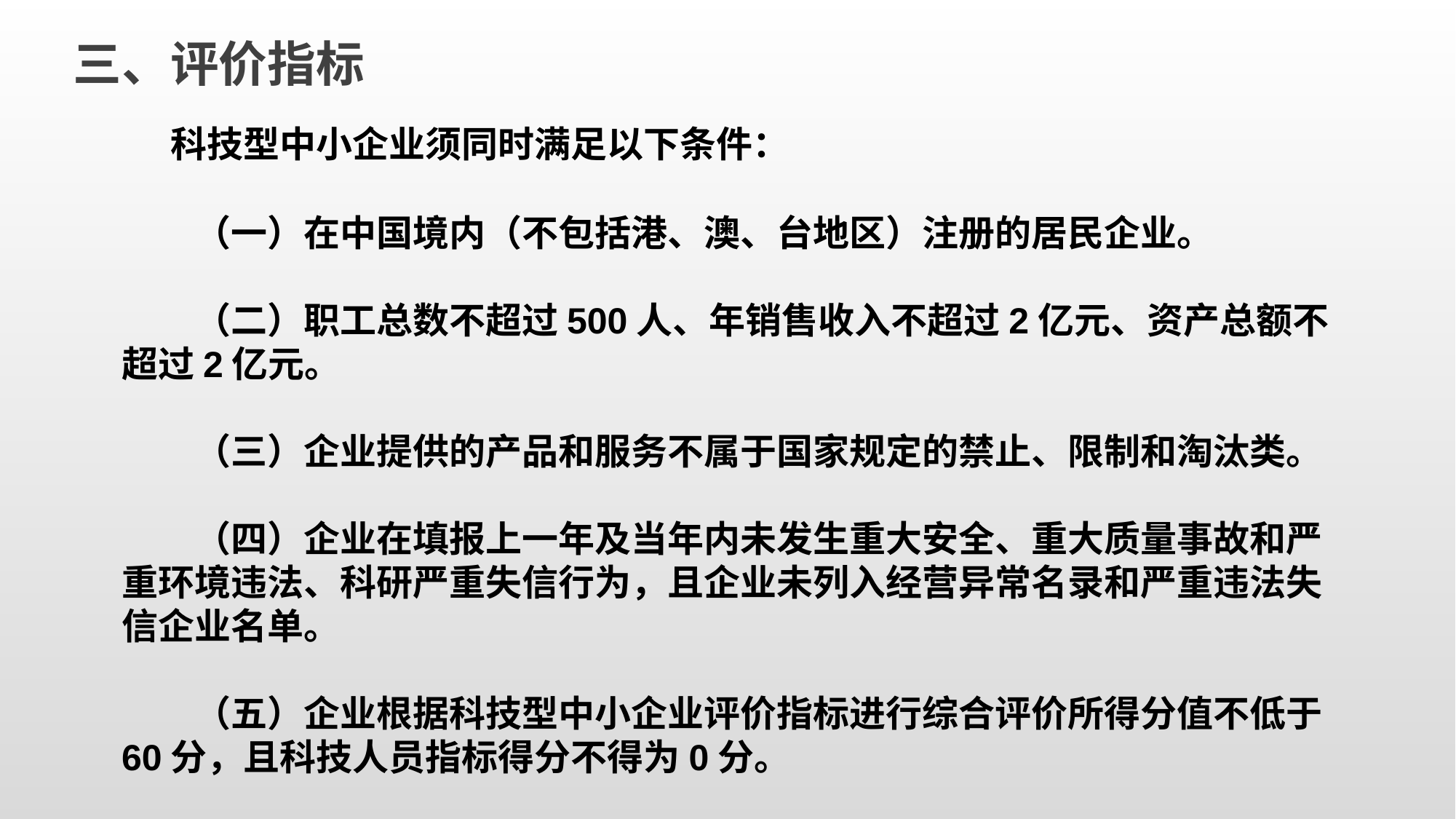

三、评价指标

    科技型中小企业须同时满足以下条件：

　　（一）在中国境内（不包括港、澳、台地区）注册的居民企业。

　　（二）职工总数不超过500人、年销售收入不超过2亿元、资产总额不超过2亿元。

　　（三）企业提供的产品和服务不属于国家规定的禁止、限制和淘汰类。

　　（四）企业在填报上一年及当年内未发生重大安全、重大质量事故和严重环境违法、科研严重失信行为，且企业未列入经营异常名录和严重违法失信企业名单。

　　（五）企业根据科技型中小企业评价指标进行综合评价所得分值不低于60分，且科技人员指标得分不得为0分。